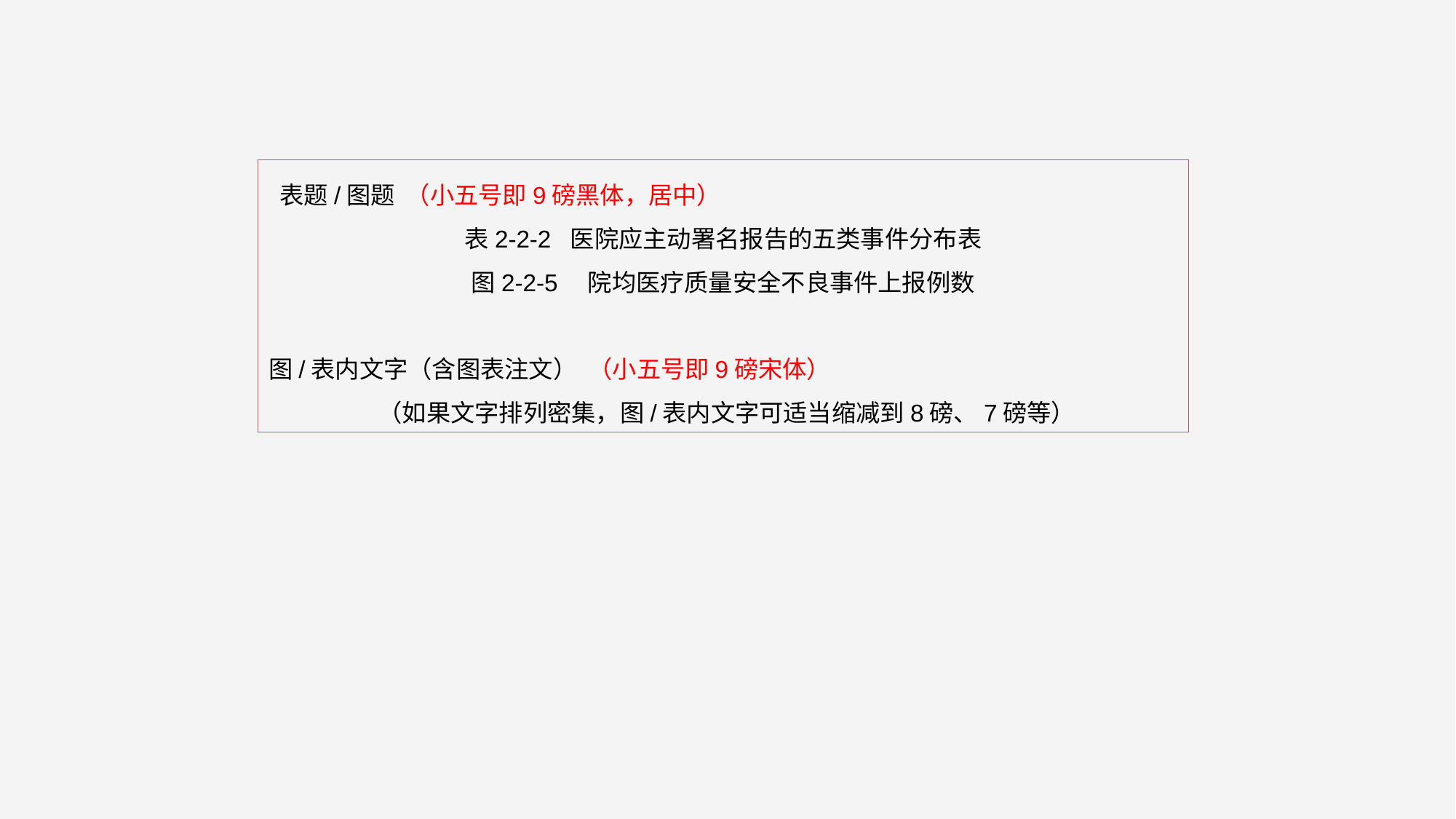

表题/图题  （小五号即9磅黑体，居中）
表2-2-2  医院应主动署名报告的五类事件分布表
图2-2-5 院均医疗质量安全不良事件上报例数

图/表内文字（含图表注文）  （小五号即9磅宋体）
                   （如果文字排列密集，图/表内文字可适当缩减到8磅、7磅等）